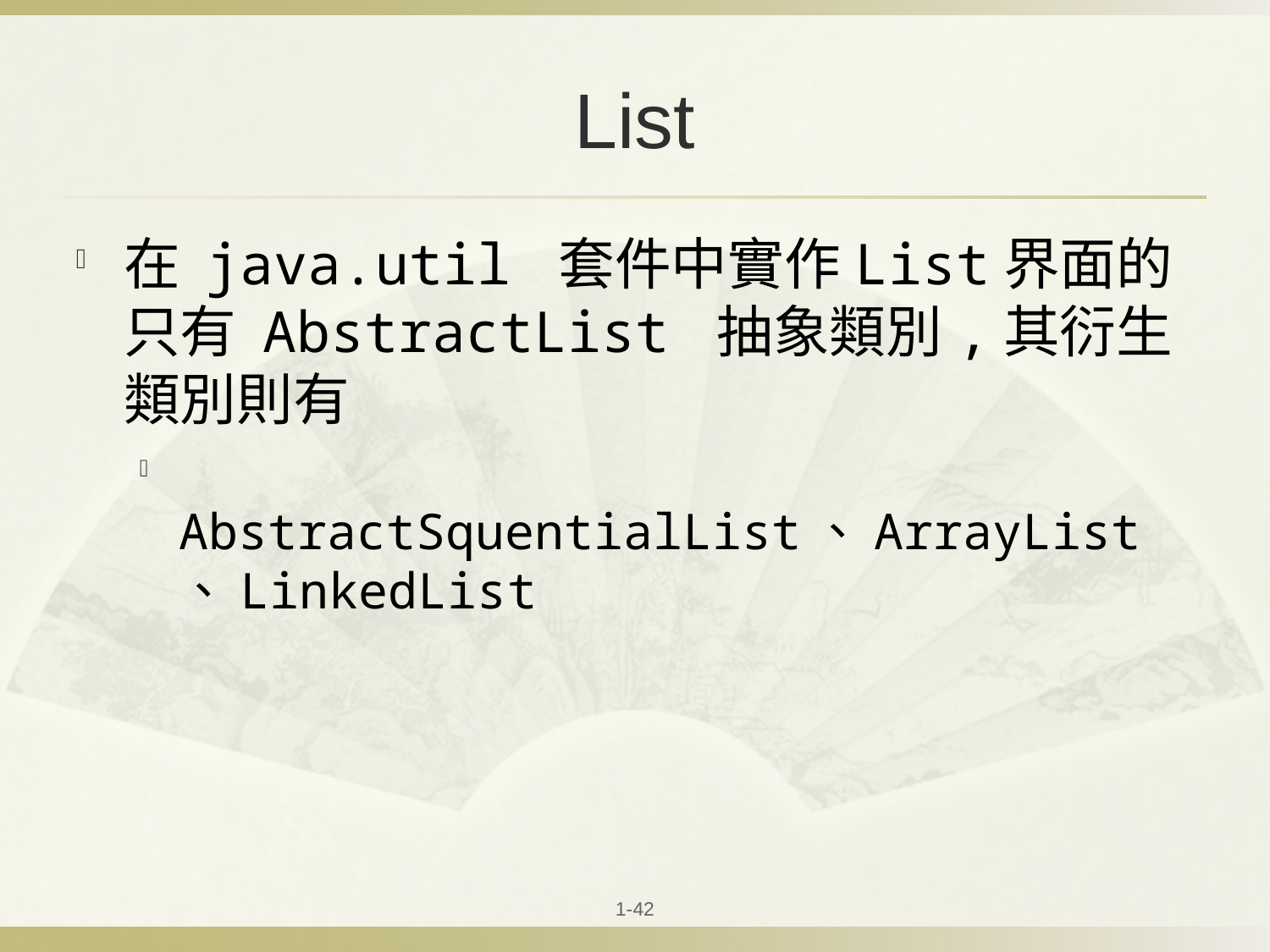

# List
在 java.util 套件中實作List界面的只有 AbstractList 抽象類別,其衍生類別則有
 AbstractSquentialList、ArrayList、LinkedList
1-42